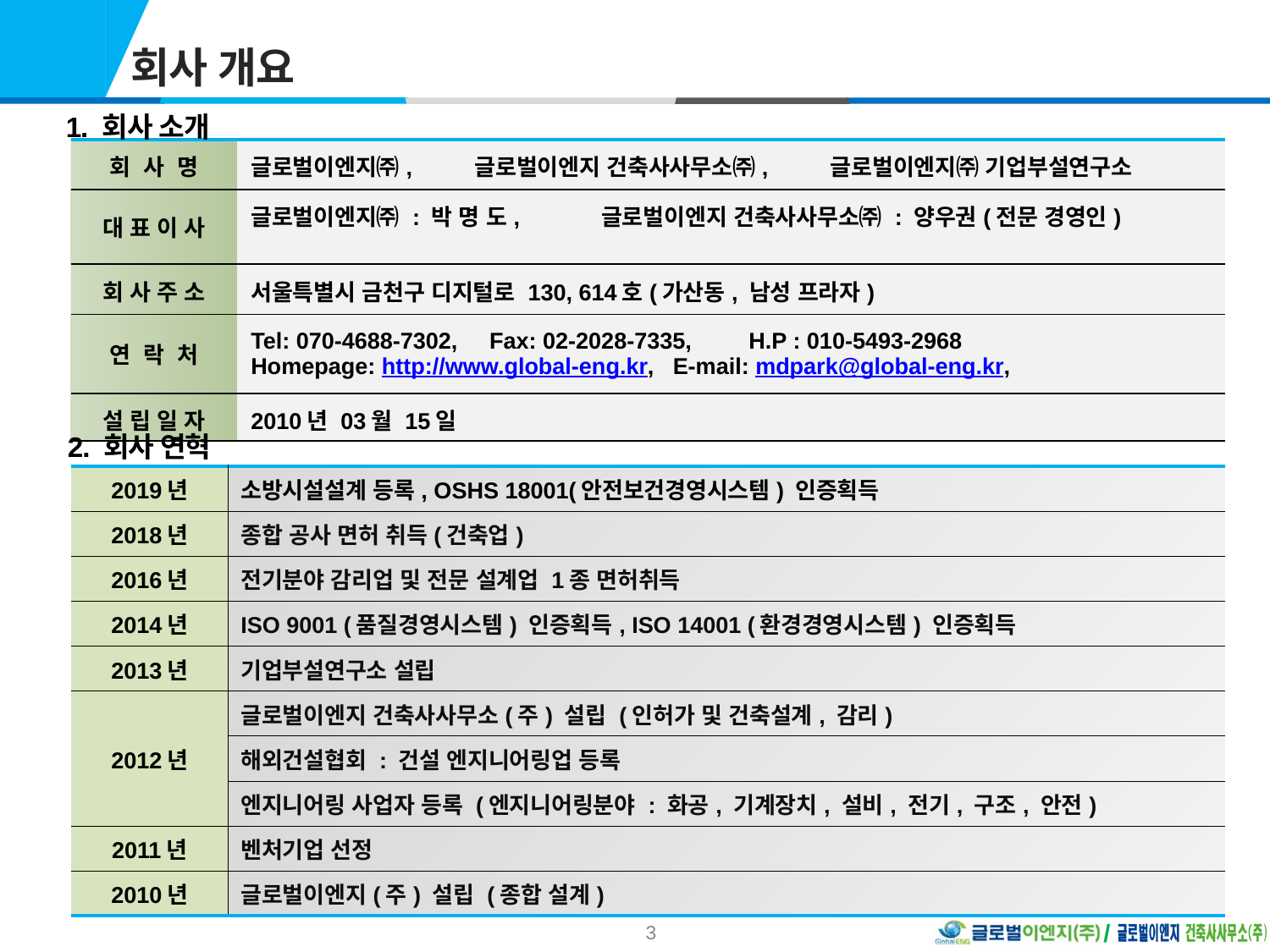

I
회사 개요
1. 회사 소개
| 회 사 명 | 글로벌이엔지㈜, 글로벌이엔지 건축사사무소㈜, 글로벌이엔지㈜ 기업부설연구소 |
| --- | --- |
| 대 표 이 사 | 글로벌이엔지㈜ : 박 명 도, 글로벌이엔지 건축사사무소㈜ : 양우권(전문 경영인) |
| 회 사 주 소 | 서울특별시 금천구 디지털로 130, 614호(가산동, 남성 프라자) |
| 연 락 처 | Tel: 070-4688-7302, Fax: 02-2028-7335, H.P : 010-5493-2968 Homepage: http://www.global-eng.kr, E-mail: mdpark@global-eng.kr, |
| 설 립 일 자 | 2010년 03월 15일 |
2. 회사 연혁
| 2019년 | 소방시설설계 등록, OSHS 18001(안전보건경영시스템) 인증획득 |
| --- | --- |
| 2018년 | 종합 공사 면허 취득(건축업) |
| 2016년 | 전기분야 감리업 및 전문 설계업 1종 면허취득 |
| 2014년 | ISO 9001 (품질경영시스템) 인증획득, ISO 14001 (환경경영시스템) 인증획득 |
| 2013년 | 기업부설연구소 설립 |
| 2012년 | 글로벌이엔지 건축사사무소(주) 설립 (인허가 및 건축설계, 감리) |
|  | 해외건설협회 : 건설 엔지니어링업 등록 |
|  | 엔지니어링 사업자 등록 (엔지니어링분야 : 화공, 기계장치, 설비, 전기, 구조, 안전) |
| 2011년 | 벤처기업 선정 |
| 2010년 | 글로벌이엔지(주) 설립 (종합 설계) |
3